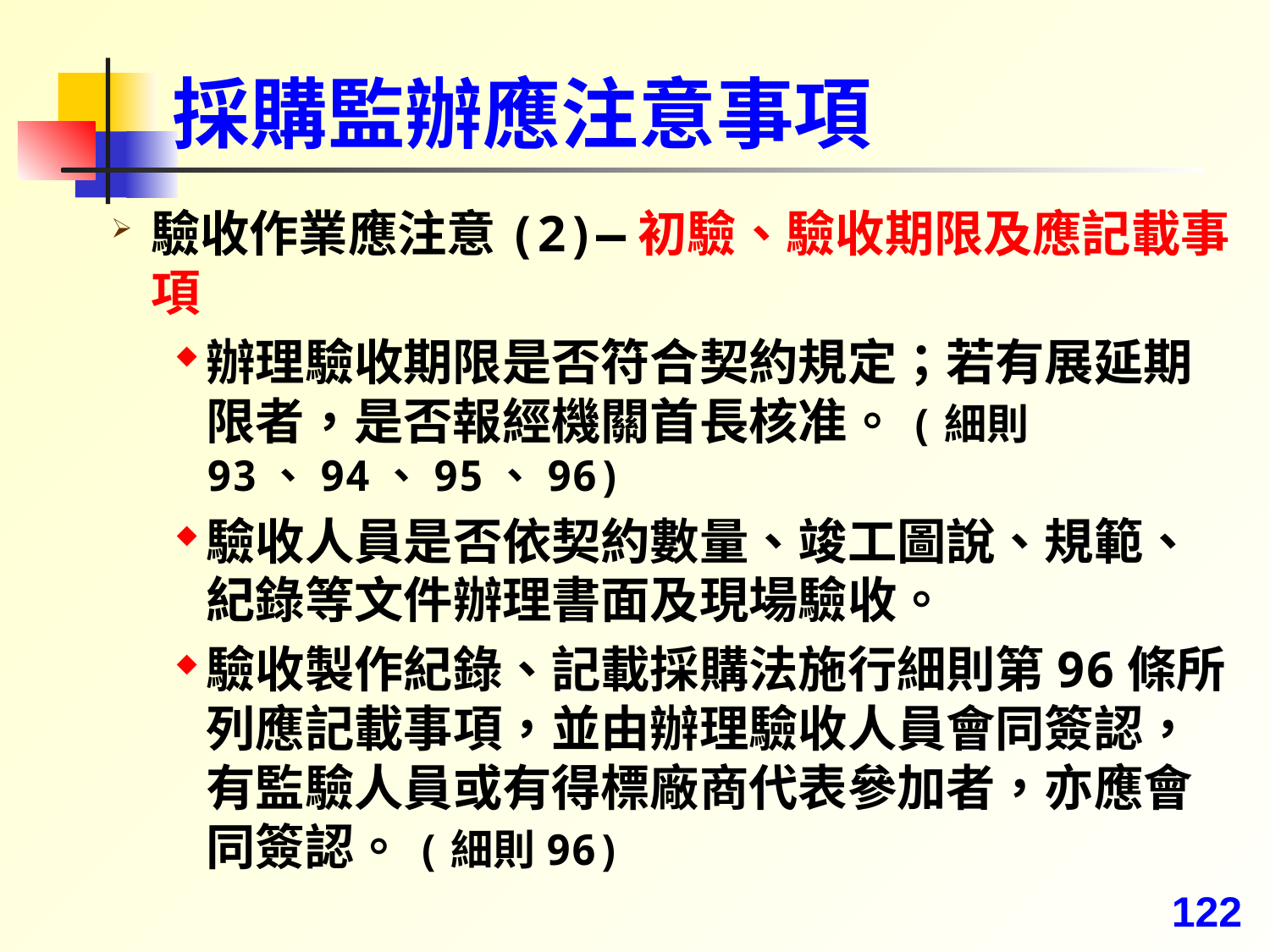

# 採購監辦應注意事項
驗收作業應注意(2)—初驗、驗收期限及應記載事項
辦理驗收期限是否符合契約規定；若有展延期限者，是否報經機關首長核准。(細則93、94、95、96)
驗收人員是否依契約數量、竣工圖說、規範、紀錄等文件辦理書面及現場驗收。
驗收製作紀錄、記載採購法施行細則第96條所列應記載事項，並由辦理驗收人員會同簽認，有監驗人員或有得標廠商代表參加者，亦應會同簽認。(細則96)
122